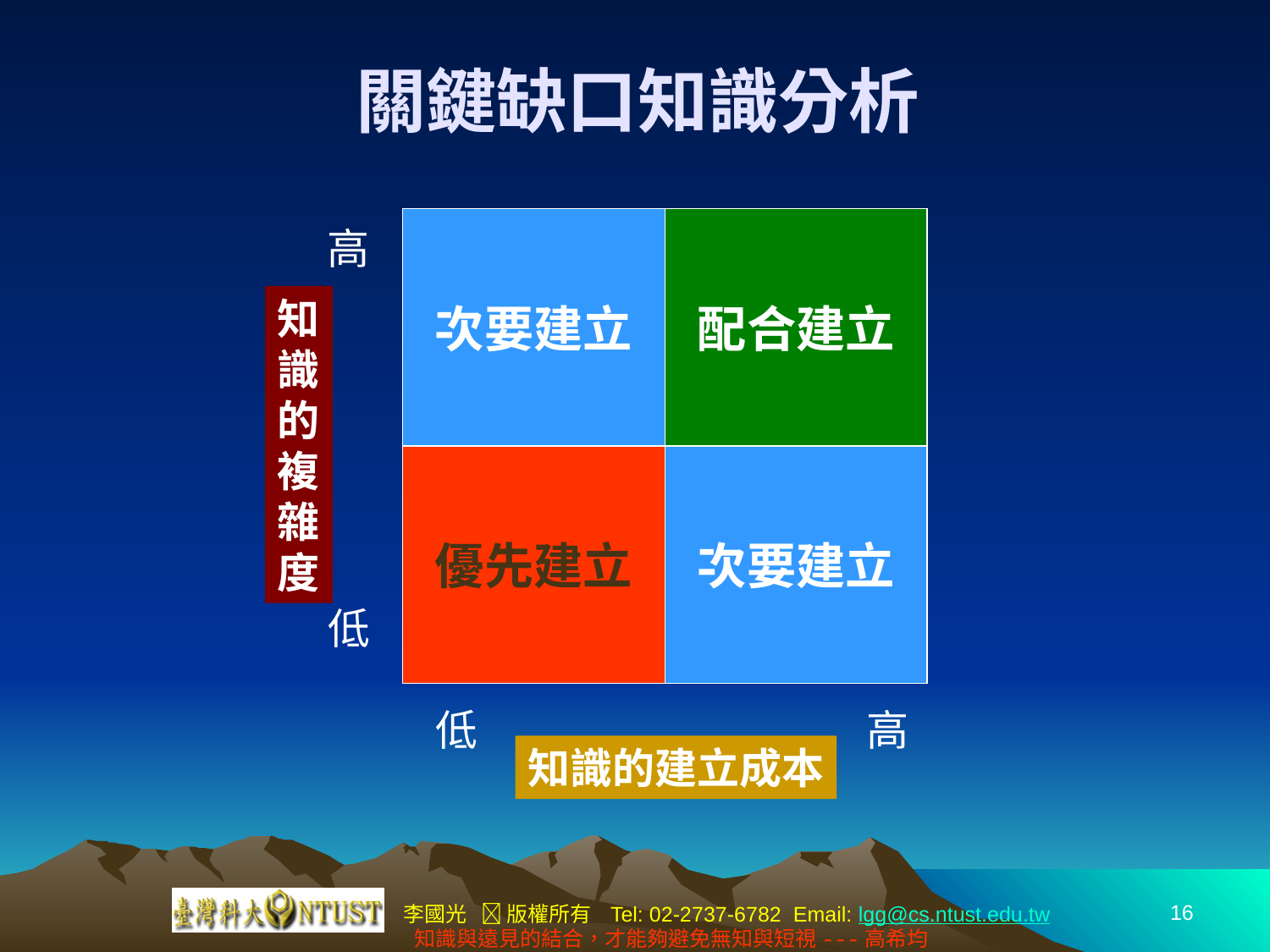

# 關鍵缺口知識分析
次要建立
配合建立
高
知
識
的
複
雜
度
優先建立
次要建立
低
低
高
知識的建立成本
16